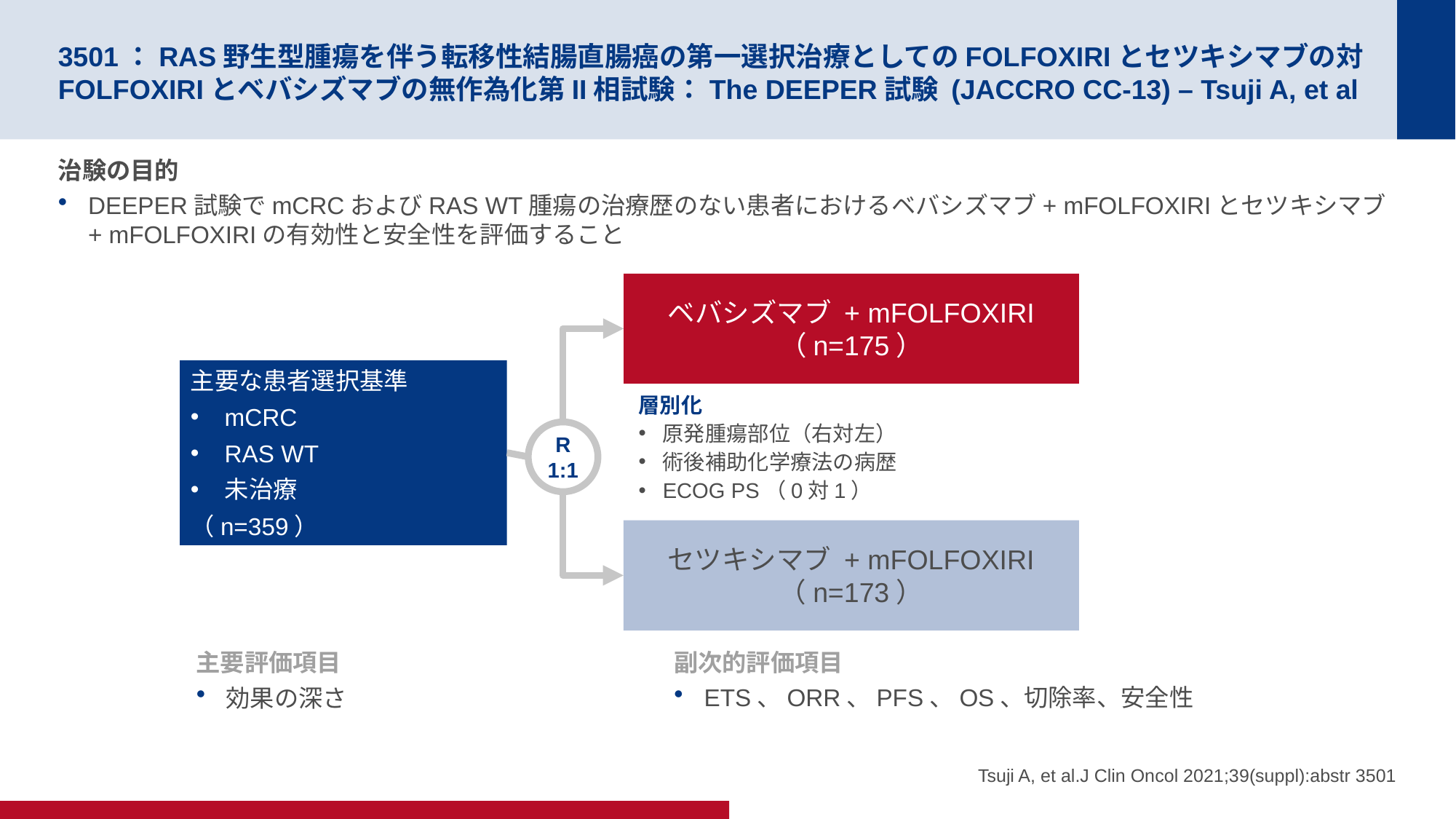

# 3501：RAS野生型腫瘍を伴う転移性結腸直腸癌の第一選択治療としてのFOLFOXIRIとセツキシマブの対FOLFOXIRIとベバシズマブの無作為化第II相試験：The DEEPER試験 (JACCRO CC-13) – Tsuji A, et al
治験の目的
DEEPER試験でmCRCおよびRAS WT腫瘍の治療歴のない患者におけるベバシズマブ+ mFOLFOXIRIとセツキシマブ+ mFOLFOXIRIの有効性と安全性を評価すること
ベバシズマブ + mFOLFOXIRI
（n=175）
主要な患者選択基準
mCRC
RAS WT
未治療
（n=359）
層別化
原発腫瘍部位（右対左）
術後補助化学療法の病歴
ECOG PS（0対1）
R
1:1
セツキシマブ + mFOLFOXIRI
（n=173）
主要評価項目
効果の深さ

副次的評価項目
ETS、ORR、PFS、OS、切除率、安全性
Tsuji A, et al.J Clin Oncol 2021;39(suppl):abstr 3501